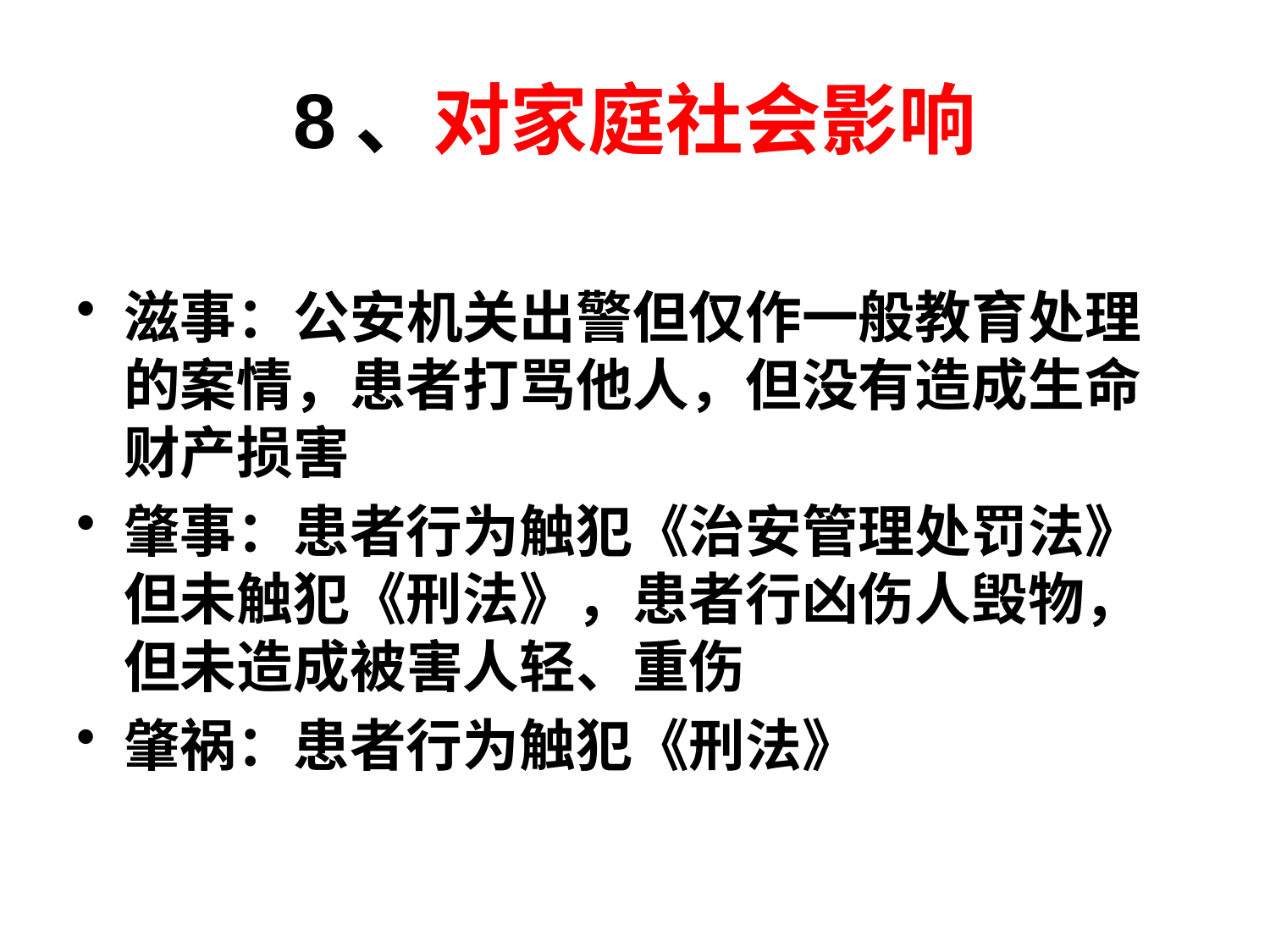

# 8、对家庭社会影响
滋事：公安机关出警但仅作一般教育处理的案情，患者打骂他人，但没有造成生命财产损害
肇事：患者行为触犯《治安管理处罚法》但未触犯《刑法》，患者行凶伤人毁物，但未造成被害人轻、重伤
肇祸：患者行为触犯《刑法》